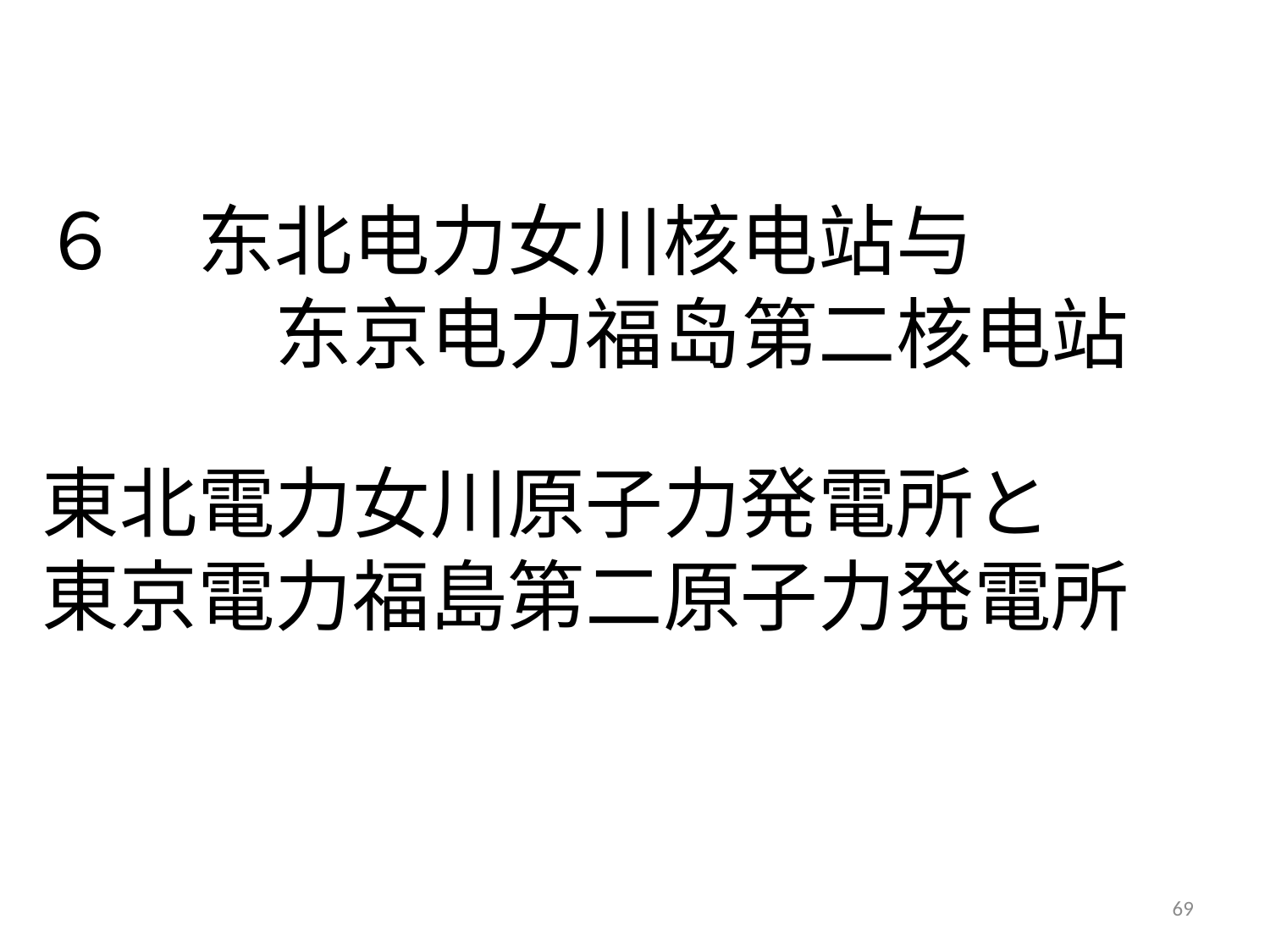

６　东北电力女川核电站与
　　　东京电力福岛第二核电站

東北電力女川原子力発電所と
東京電力福島第二原子力発電所
69